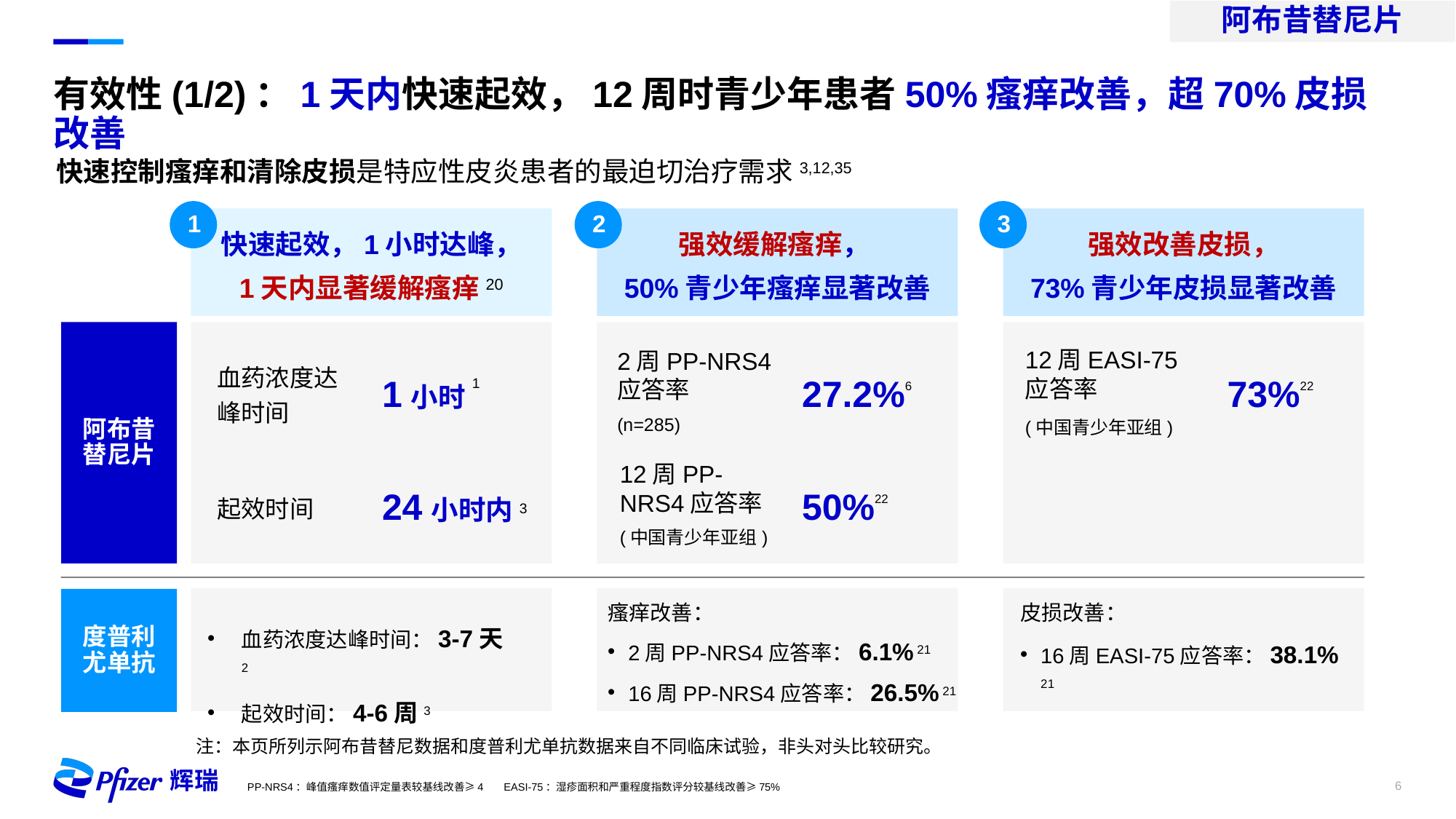

阿布昔替尼片
有效性(1/2)：1天内快速起效，12周时青少年患者50%瘙痒改善，超70%皮损改善

快速控制瘙痒和清除皮损是特应性皮炎患者的最迫切治疗需求3,12,35
1
2
3
快速起效，1小时达峰，
1天内显著缓解瘙痒20
强效缓解瘙痒，
50%青少年瘙痒显著改善
强效改善皮损，
73%青少年皮损显著改善
阿布昔替尼片

12周EASI-75
应答率
(中国青少年亚组)
2周PP-NRS4应答率
(n=285)
血药浓度达峰时间
1小时1
27.2%6
73%22
12周PP-NRS4应答率
(中国青少年亚组)
24小时内3
50%22
起效时间

瘙痒改善：
2周PP-NRS4应答率：6.1% 21
16周PP-NRS4应答率：26.5% 21
皮损改善：
16周EASI-75应答率：38.1% 21
度普利尤单抗
血药浓度达峰时间：3-7天2
起效时间：4-6周3
注：本页所列示阿布昔替尼数据和度普利尤单抗数据来自不同临床试验，非头对头比较研究。
PP-NRS4：峰值瘙痒数值评定量表较基线改善≥4       EASI-75：湿疹面积和严重程度指数评分较基线改善≥75%